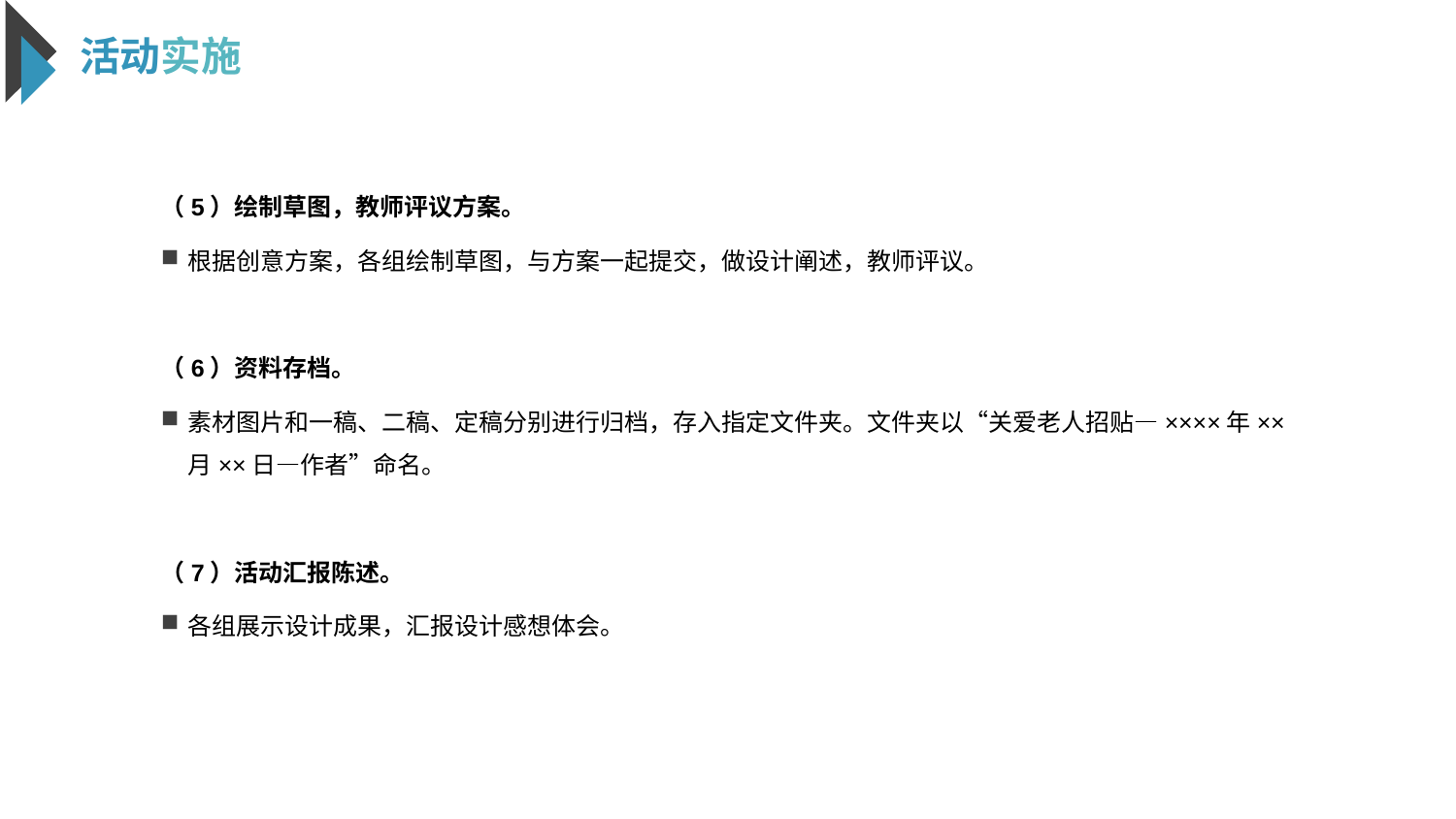

活动实施

（5）绘制草图，教师评议方案。
根据创意方案，各组绘制草图，与方案一起提交，做设计阐述，教师评议。

（6）资料存档。
素材图片和一稿、二稿、定稿分别进行归档，存入指定文件夹。文件夹以“关爱老人招贴—××××年××月××日—作者”命名。

（7）活动汇报陈述。
各组展示设计成果，汇报设计感想体会。